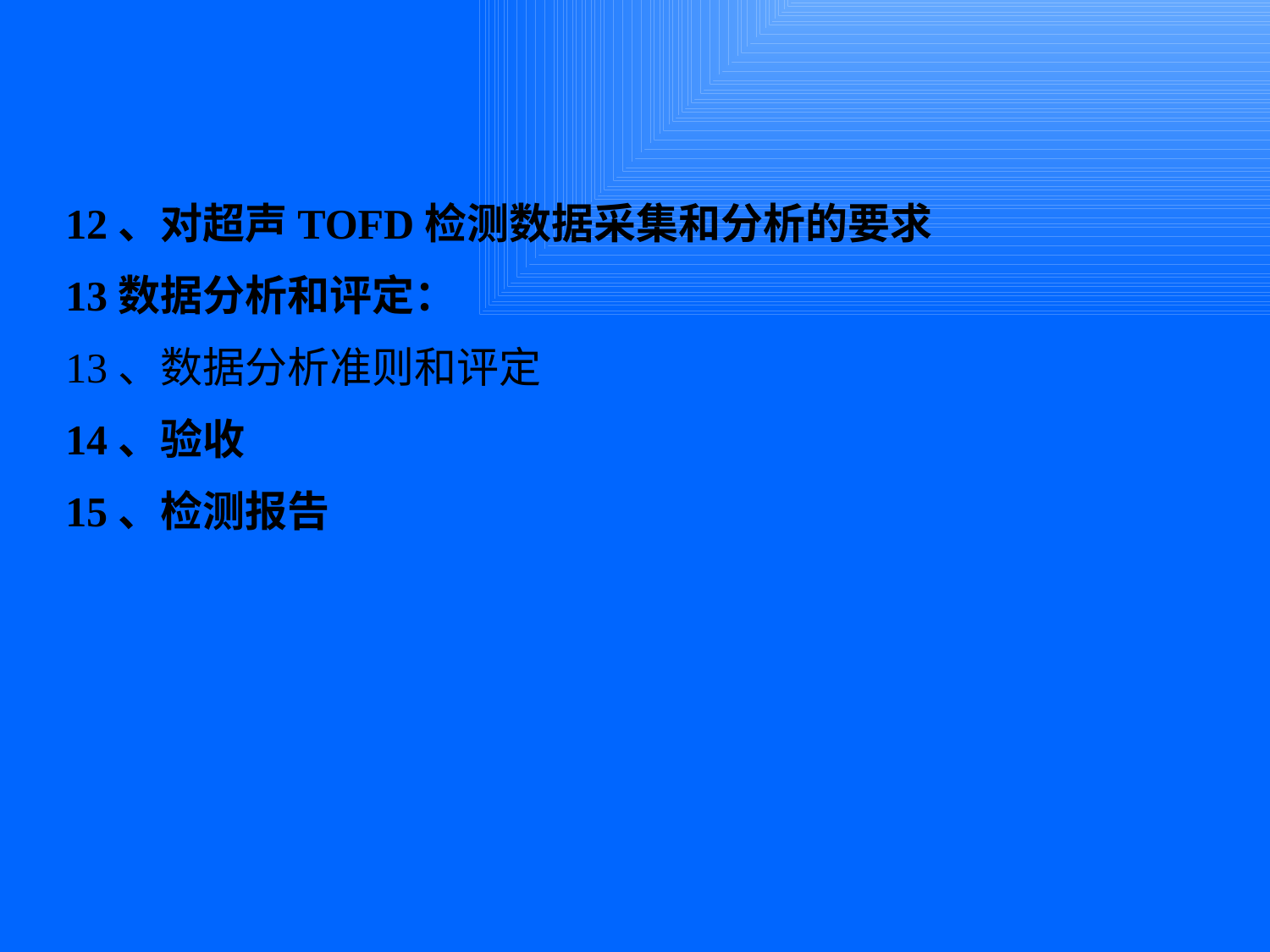

12、对超声TOFD检测数据采集和分析的要求
13数据分析和评定：
13、数据分析准则和评定
14、验收
15、检测报告